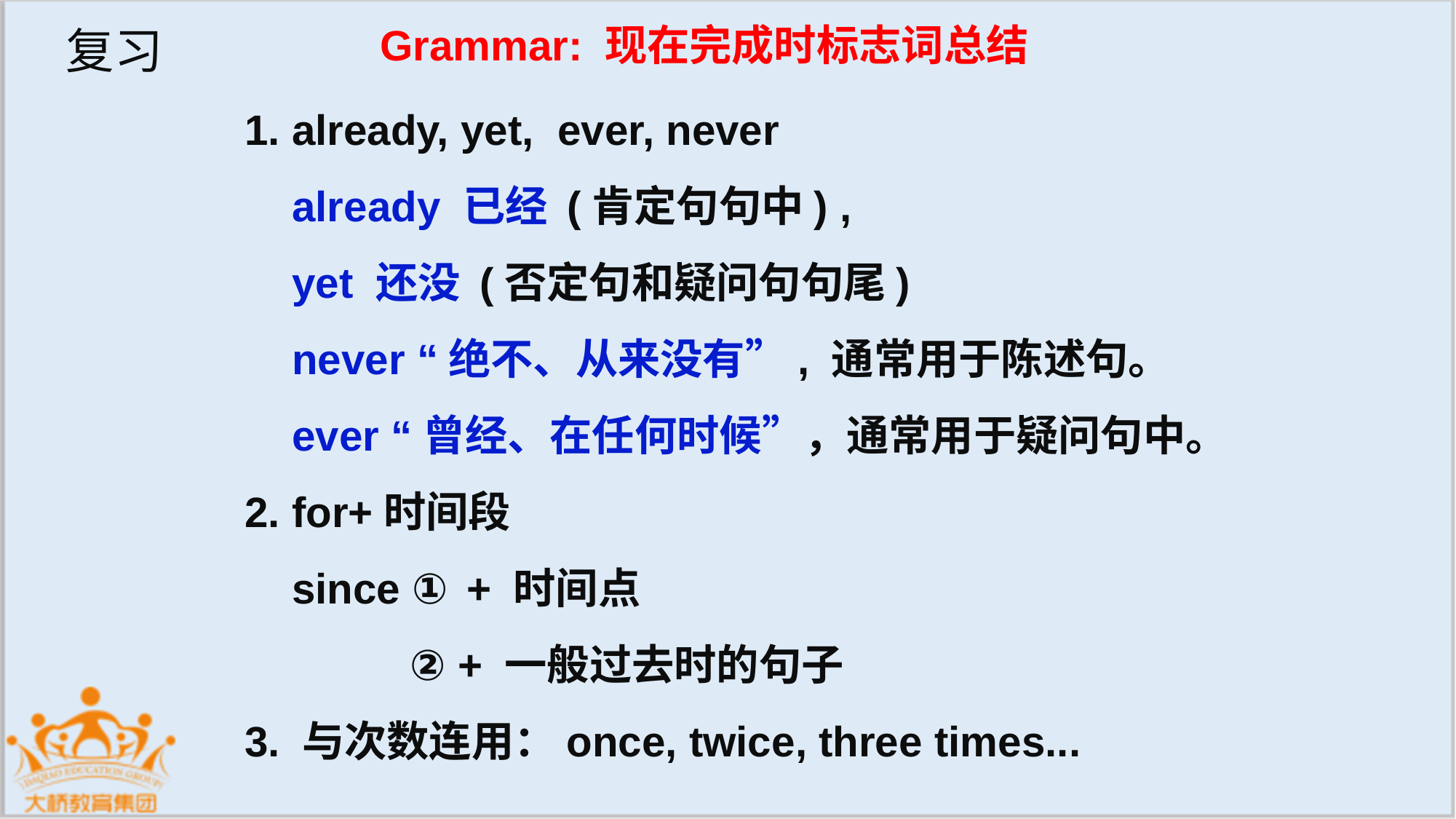

复习
Grammar: 现在完成时标志词总结
1. already, yet,  ever, never
    already 已经 (肯定句句中) ,
    yet 还没 (否定句和疑问句句尾)
    never “绝不、从来没有”, 通常用于陈述句。
    ever “曾经、在任何时候”，通常用于疑问句中。
2. for+时间段
    since ① + 时间点
              ② + 一般过去时的句子
3. 与次数连用：once, twice, three times...